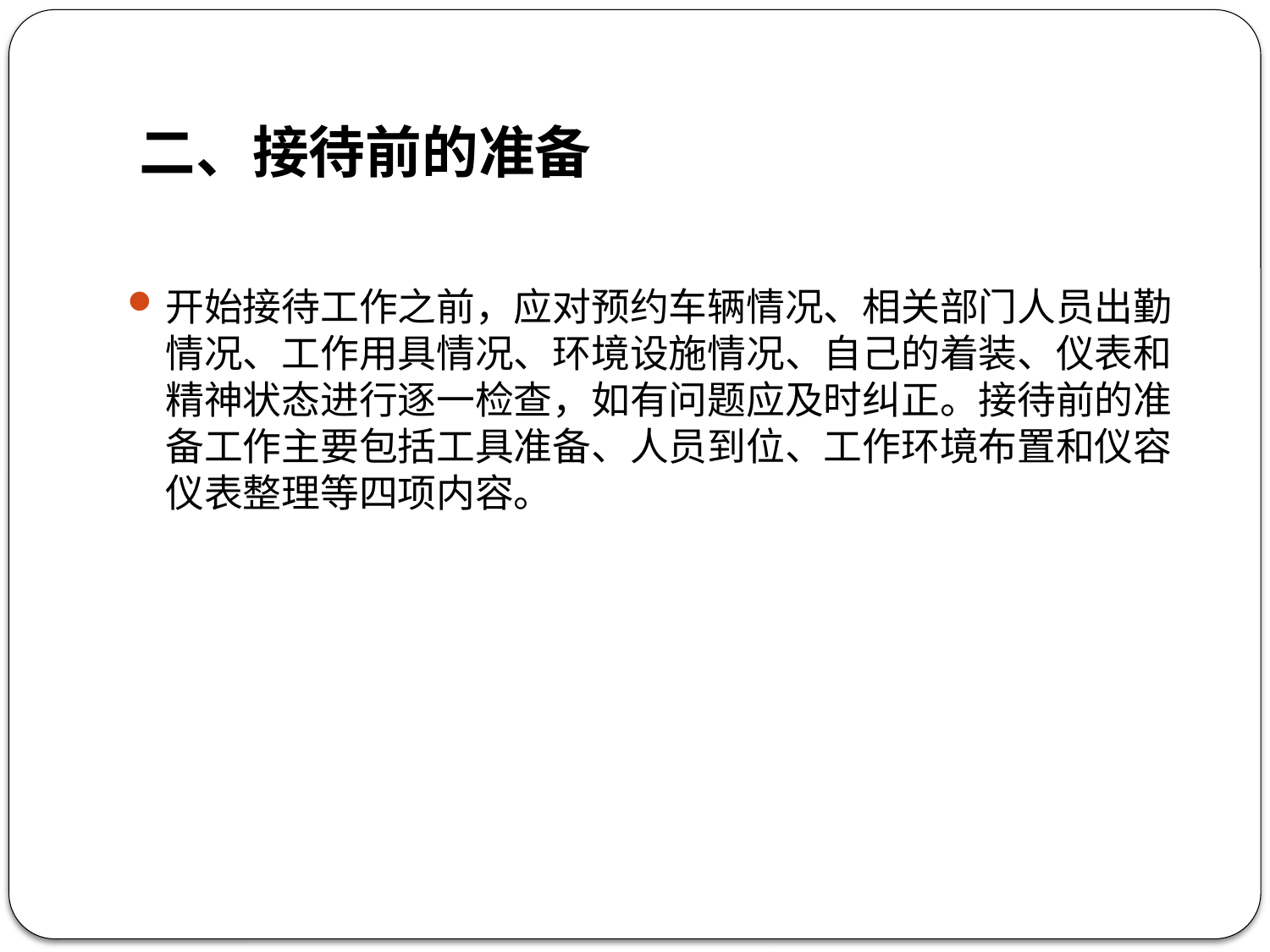

# 二、接待前的准备
开始接待工作之前，应对预约车辆情况、相关部门人员出勤情况、工作用具情况、环境设施情况、自己的着装、仪表和精神状态进行逐一检查，如有问题应及时纠正。接待前的准备工作主要包括工具准备、人员到位、工作环境布置和仪容仪表整理等四项内容。